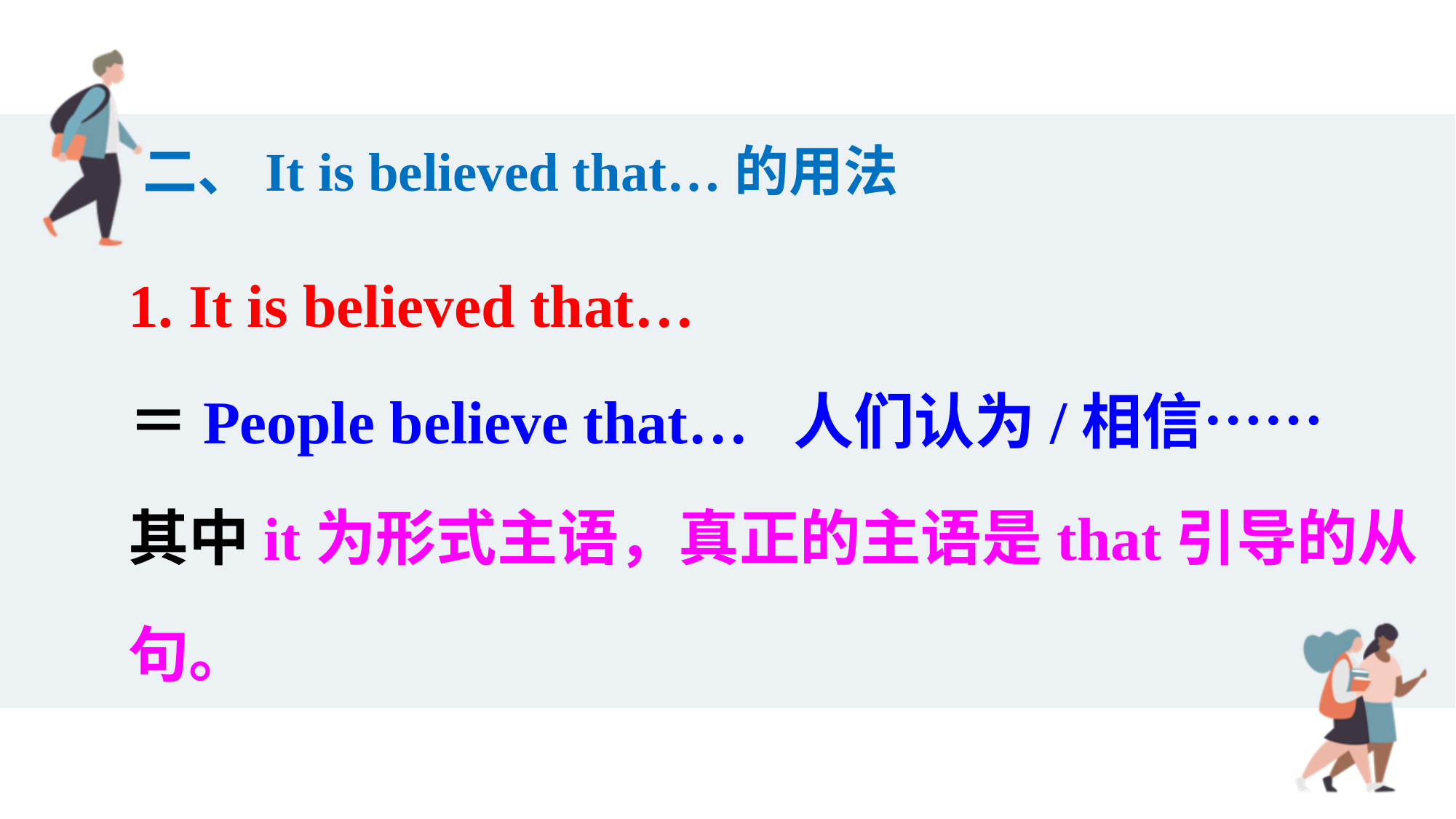

二、It is believed that…的用法
1. It is believed that…
＝People believe that…  人们认为/相信……
其中it为形式主语，真正的主语是that引导的从句。